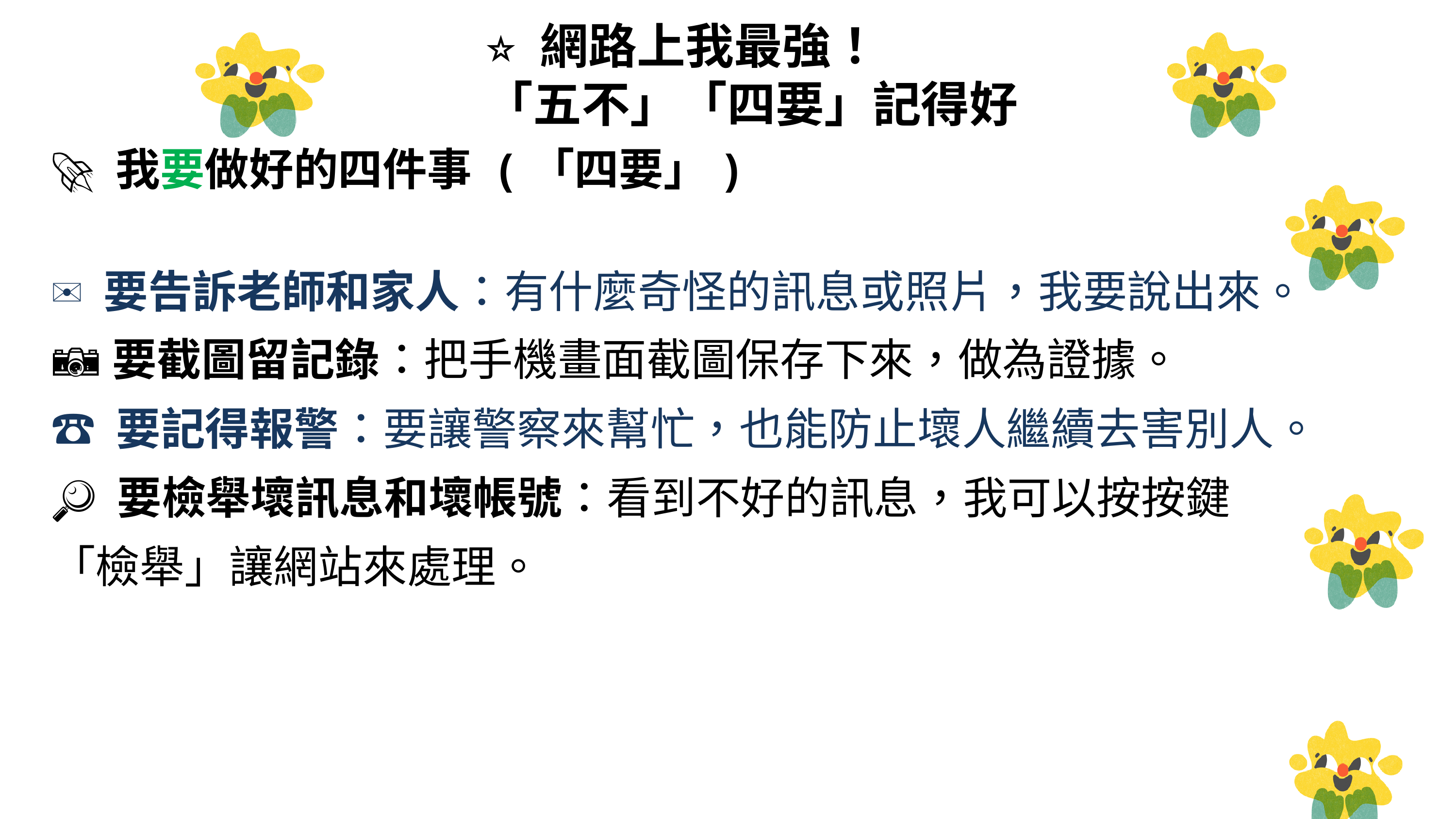

⭐️ 網路上我最強！
「五不」「四要」記得好

🚀 我要做好的四件事 (「四要」)

✉ 要告訴老師和家人：有什麼奇怪的訊息或照片，我要說出來。
📷要截圖留記錄：把手機畫面截圖保存下來，做為證據。
☎ 要記得報警：要讓警察來幫忙，也能防止壞人繼續去害別人。
🔎 要檢舉壞訊息和壞帳號：看到不好的訊息，我可以按按鍵「檢舉」讓網站來處理。